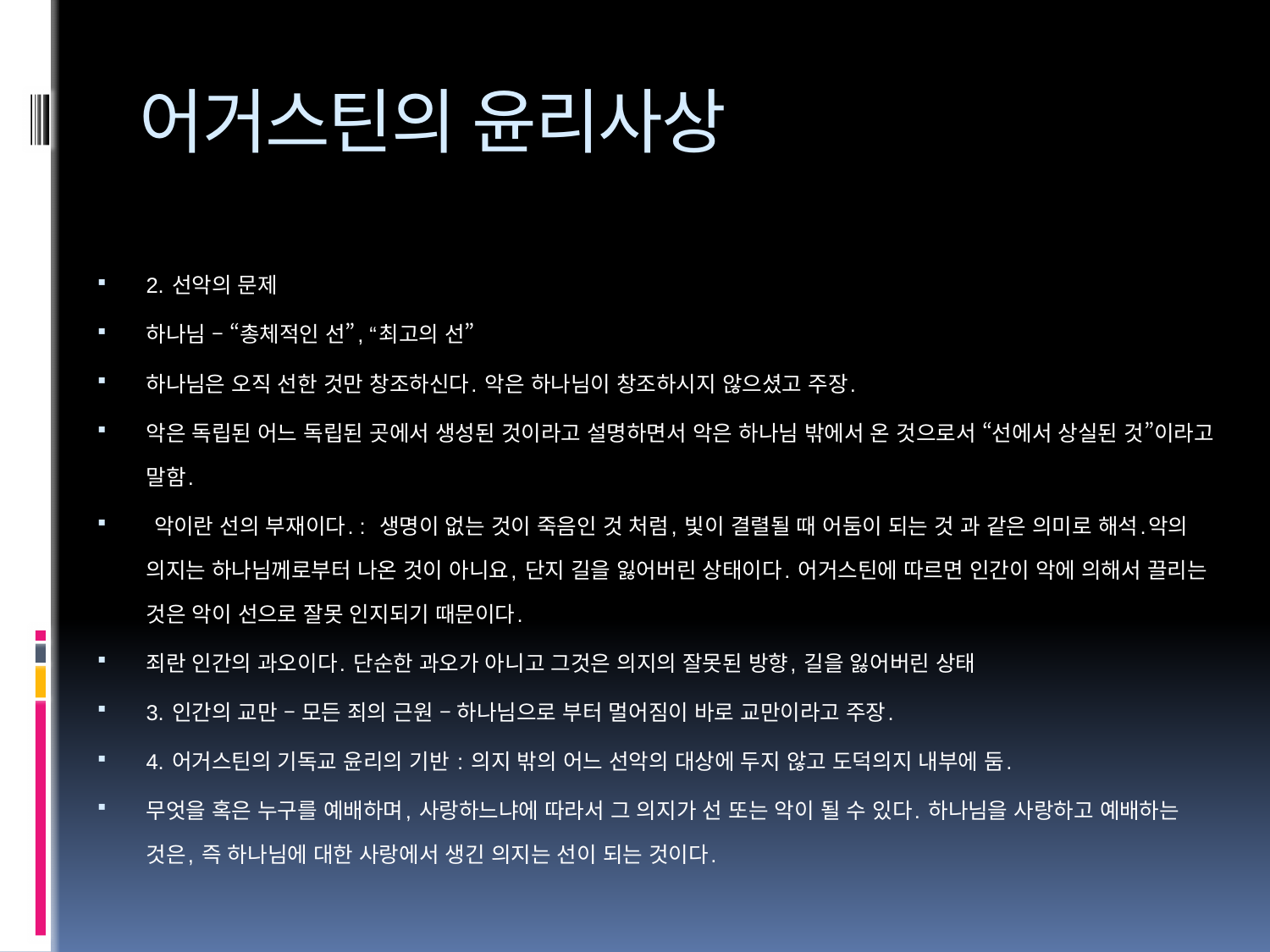

# 어거스틴의 윤리사상
2. 선악의 문제
하나님 – “총체적인 선”, “최고의 선”
하나님은 오직 선한 것만 창조하신다. 악은 하나님이 창조하시지 않으셨고 주장.
악은 독립된 어느 독립된 곳에서 생성된 것이라고 설명하면서 악은 하나님 밖에서 온 것으로서 “선에서 상실된 것”이라고 말함.
 악이란 선의 부재이다. :  생명이 없는 것이 죽음인 것 처럼, 빛이 결렬될 때 어둠이 되는 것 과 같은 의미로 해석.악의 의지는 하나님께로부터 나온 것이 아니요, 단지 길을 잃어버린 상태이다. 어거스틴에 따르면 인간이 악에 의해서 끌리는 것은 악이 선으로 잘못 인지되기 때문이다.
죄란 인간의 과오이다. 단순한 과오가 아니고 그것은 의지의 잘못된 방향, 길을 잃어버린 상태
3. 인간의 교만 – 모든 죄의 근원 – 하나님으로 부터 멀어짐이 바로 교만이라고 주장.
4. 어거스틴의 기독교 윤리의 기반 : 의지 밖의 어느 선악의 대상에 두지 않고 도덕의지 내부에 둠.
무엇을 혹은 누구를 예배하며, 사랑하느냐에 따라서 그 의지가 선 또는 악이 될 수 있다. 하나님을 사랑하고 예배하는 것은, 즉 하나님에 대한 사랑에서 생긴 의지는 선이 되는 것이다.